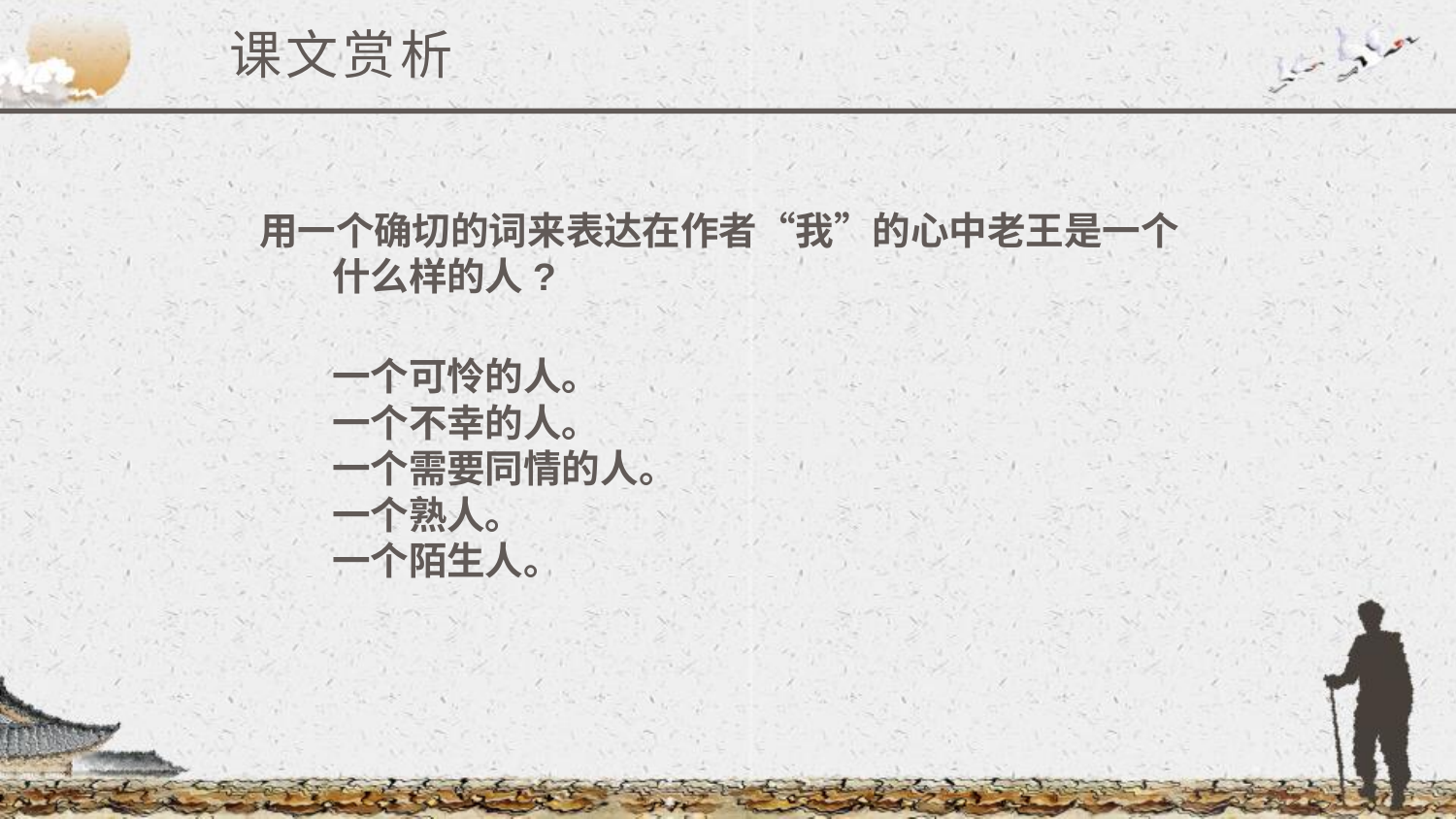

课文赏析

用一个确切的词来表达在作者“我”的心中老王是一个什么样的人?
　
一个可怜的人。　　
一个不幸的人。　　
一个需要同情的人。　　
一个熟人。　　
一个陌生人。